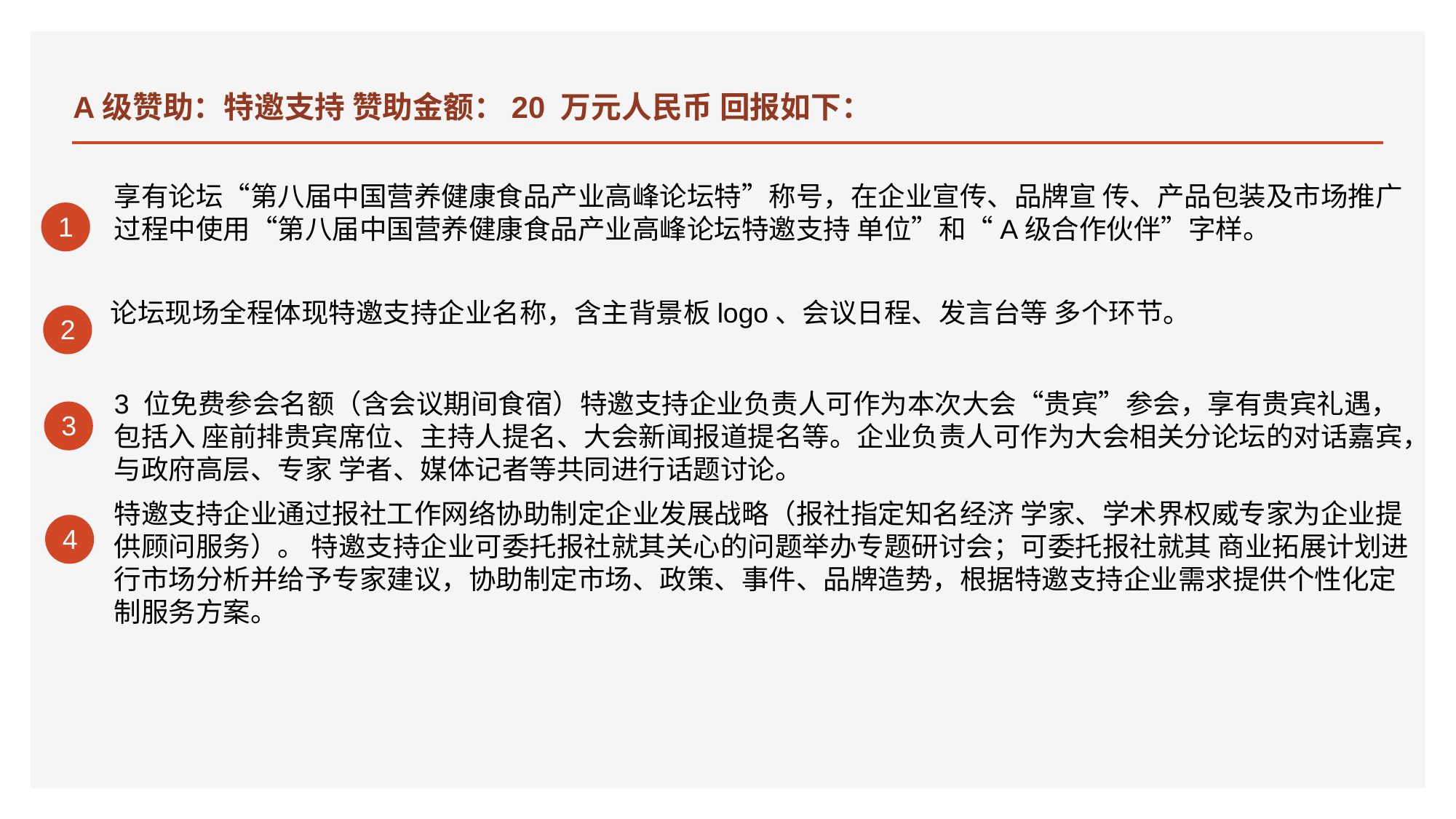

# A级赞助：特邀支持 赞助金额：20 万元人民币 回报如下：
享有论坛“第八届中国营养健康食品产业高峰论坛特”称号，在企业宣传、品牌宣 传、产品包装及市场推广过程中使用“第八届中国营养健康食品产业高峰论坛特邀支持 单位”和“A级合作伙伴”字样。

1
论坛现场全程体现特邀支持企业名称，含主背景板logo、会议日程、发言台等 多个环节。

2
3 位免费参会名额（含会议期间食宿）特邀支持企业负责人可作为本次大会“贵宾”参会，享有贵宾礼遇，包括入 座前排贵宾席位、主持人提名、大会新闻报道提名等。企业负责人可作为大会相关分论坛的对话嘉宾，与政府高层、专家 学者、媒体记者等共同进行话题讨论。

3
特邀支持企业通过报社工作网络协助制定企业发展战略（报社指定知名经济 学家、学术界权威专家为企业提供顾问服务）。 特邀支持企业可委托报社就其关心的问题举办专题研讨会；可委托报社就其 商业拓展计划进行市场分析并给予专家建议，协助制定市场、政策、事件、品牌造势，根据特邀支持企业需求提供个性化定制服务方案。

4